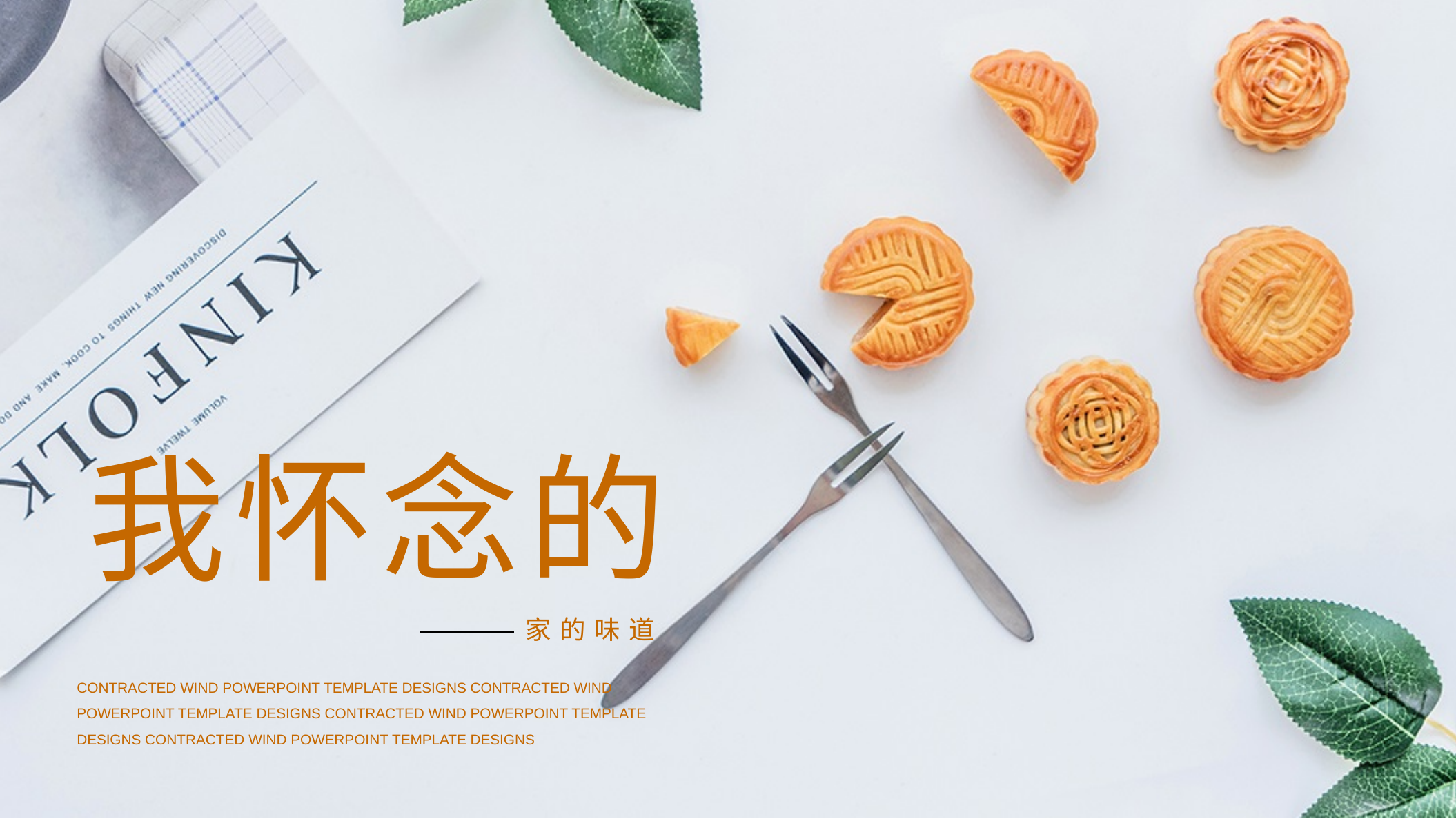

我怀念的
家的味道
CONTRACTED WIND POWERPOINT TEMPLATE DESIGNS CONTRACTED WIND POWERPOINT TEMPLATE DESIGNS CONTRACTED WIND POWERPOINT TEMPLATE DESIGNS CONTRACTED WIND POWERPOINT TEMPLATE DESIGNS